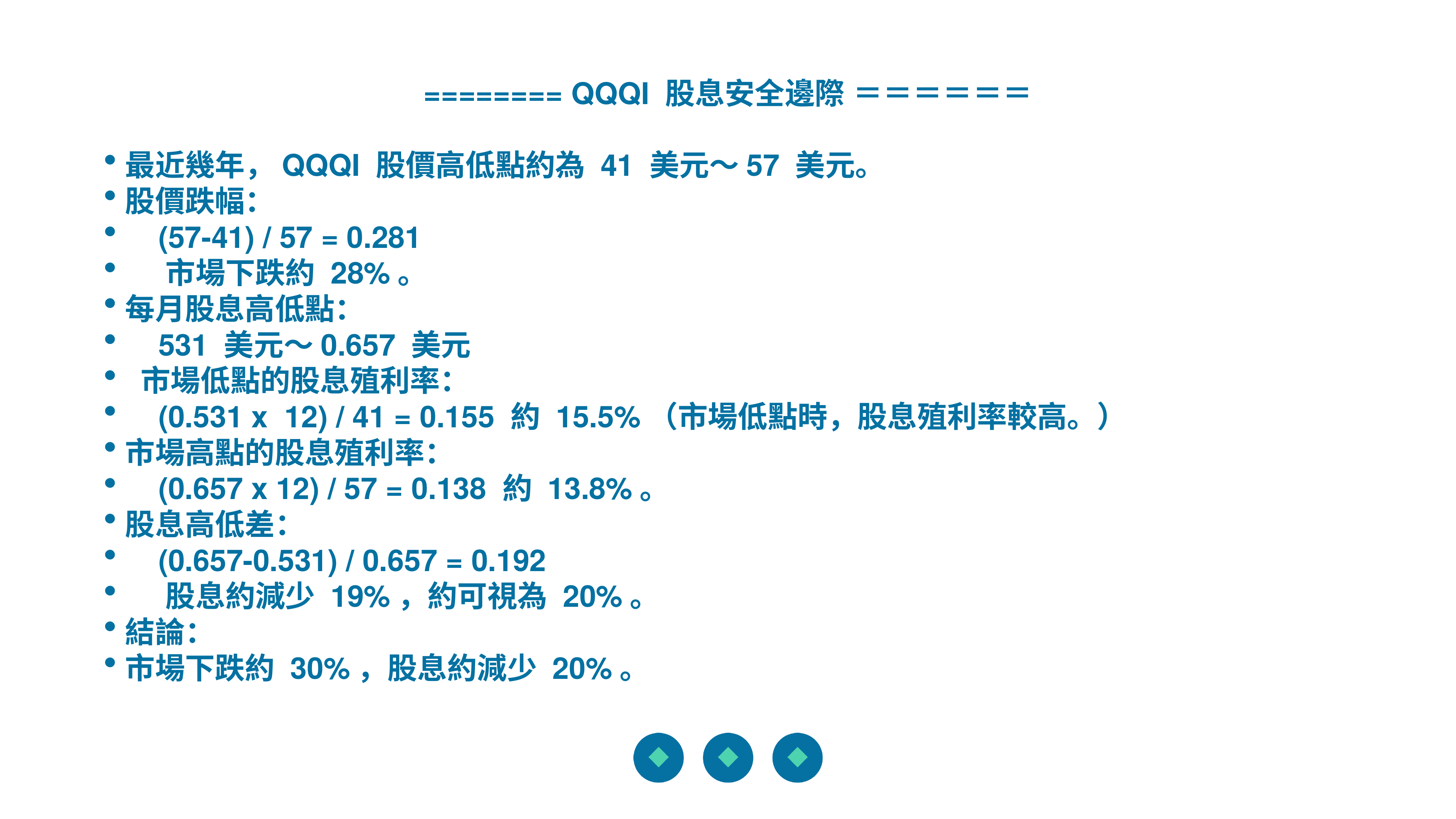

======== QQQI 股息安全邊際 ＝＝＝＝＝＝

最近幾年，QQQI 股價高低點約為 41 美元～57 美元。
股價跌幅：
    (57-41) / 57 = 0.281
    市場下跌約 28%。
每月股息高低點：
    531 美元～0.657 美元
 市場低點的股息殖利率：
    (0.531 x  12) / 41 = 0.155 約 15.5%（市場低點時，股息殖利率較高。）
市場高點的股息殖利率：
    (0.657 x 12) / 57 = 0.138 約 13.8%。
股息高低差：
    (0.657-0.531) / 0.657 = 0.192
    股息約減少 19%，約可視為 20%。
結論：
市場下跌約 30%，股息約減少 20%。